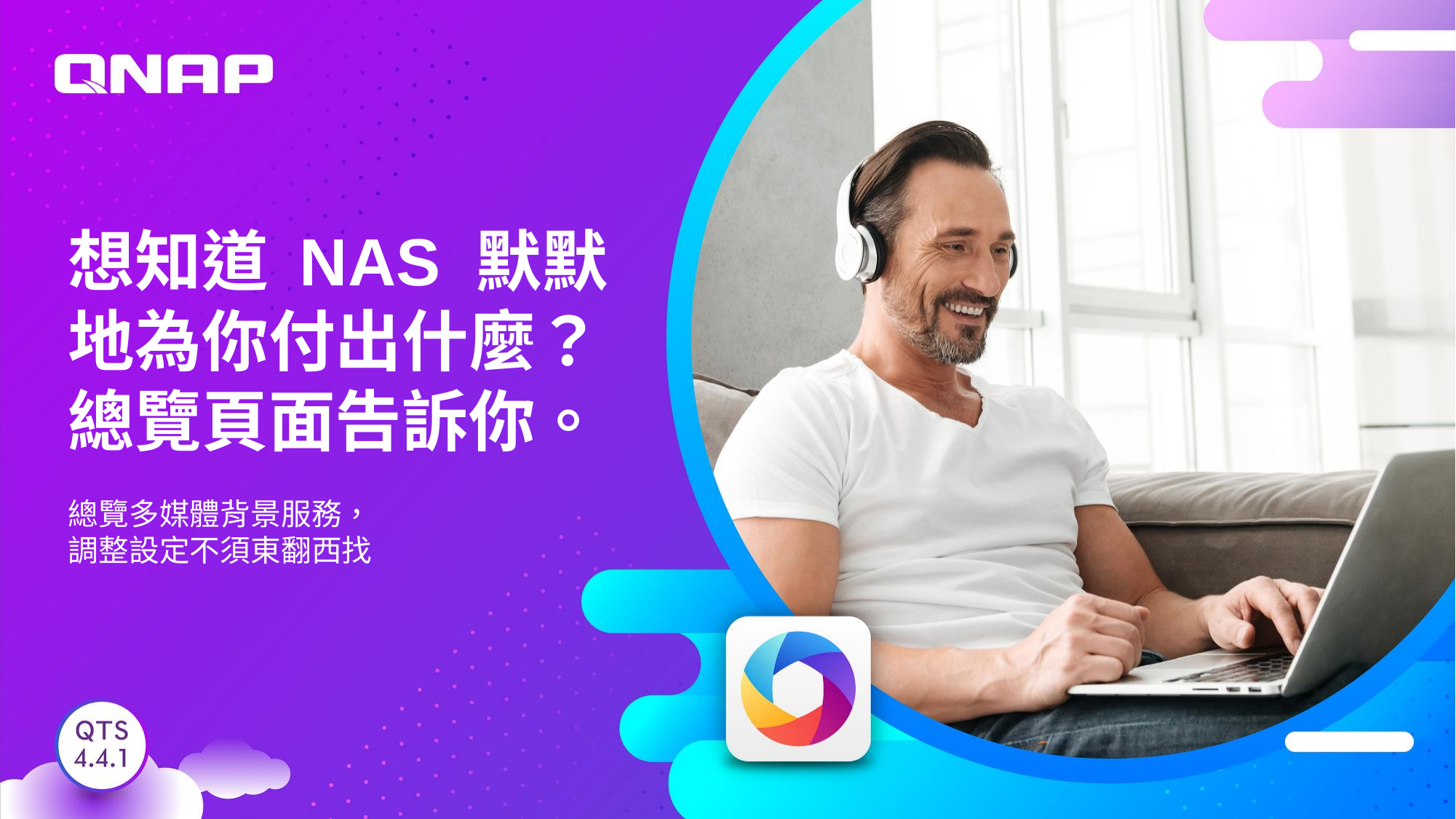

# 想知道 NAS 默默地為你付出什麼？總覽頁面告訴你。
總覽多媒體背景服務，調整設定不須東翻西找